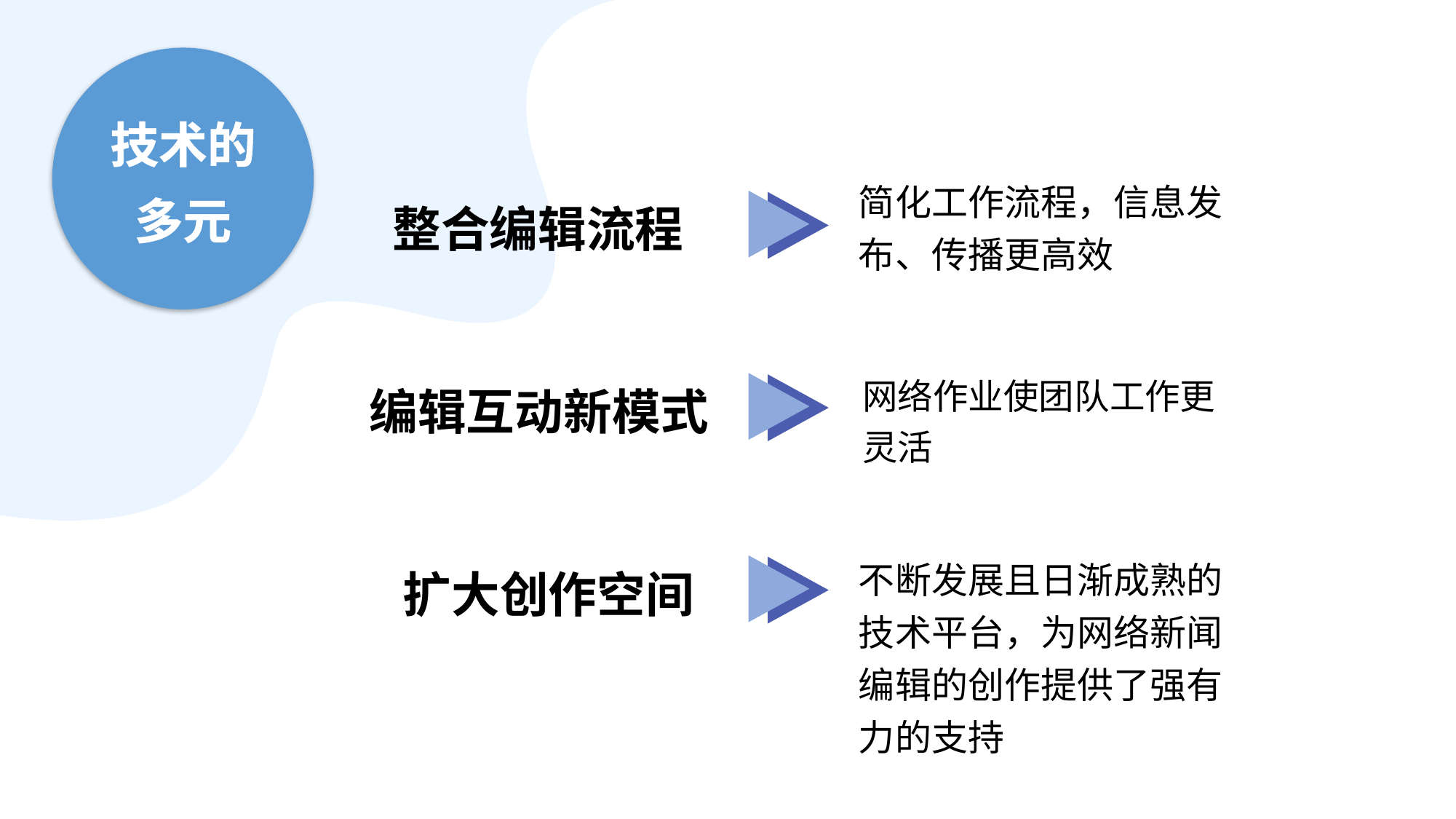

技术的
多元
简化工作流程，信息发布、传播更高效

整合编辑流程

网络作业使团队工作更灵活

编辑互动新模式
不断发展且日渐成熟的技术平台，为网络新闻编辑的创作提供了强有力的支持

扩大创作空间